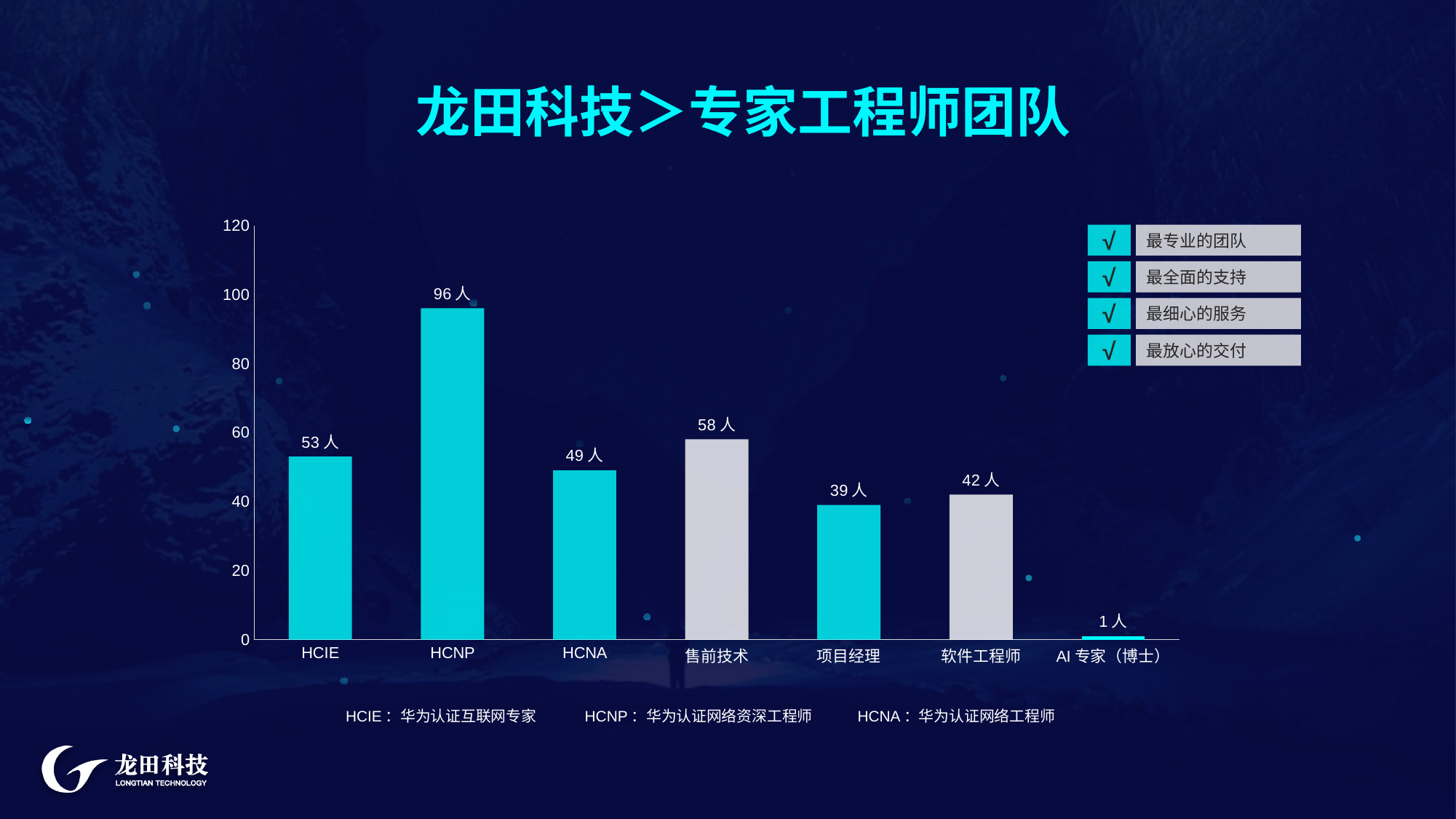

龙田科技＞专家工程师团队

### Chart

| Category | 数量 |
|---|---|
| HCIE | 53.0 |
| HCNP | 96.0 |
| HCNA | 49.0 |
| 售前技术 | 58.0 |
| 项目经理 | 39.0 |
| 软件工程师 | 42.0 |
| AI专家（博士） | 1.0 |
√
最专业的团队
√
最全面的支持
√
最细心的服务
√
最放心的交付
HCIE：华为认证互联网专家             HCNP：华为认证网络资深工程师            HCNA：华为认证网络工程师